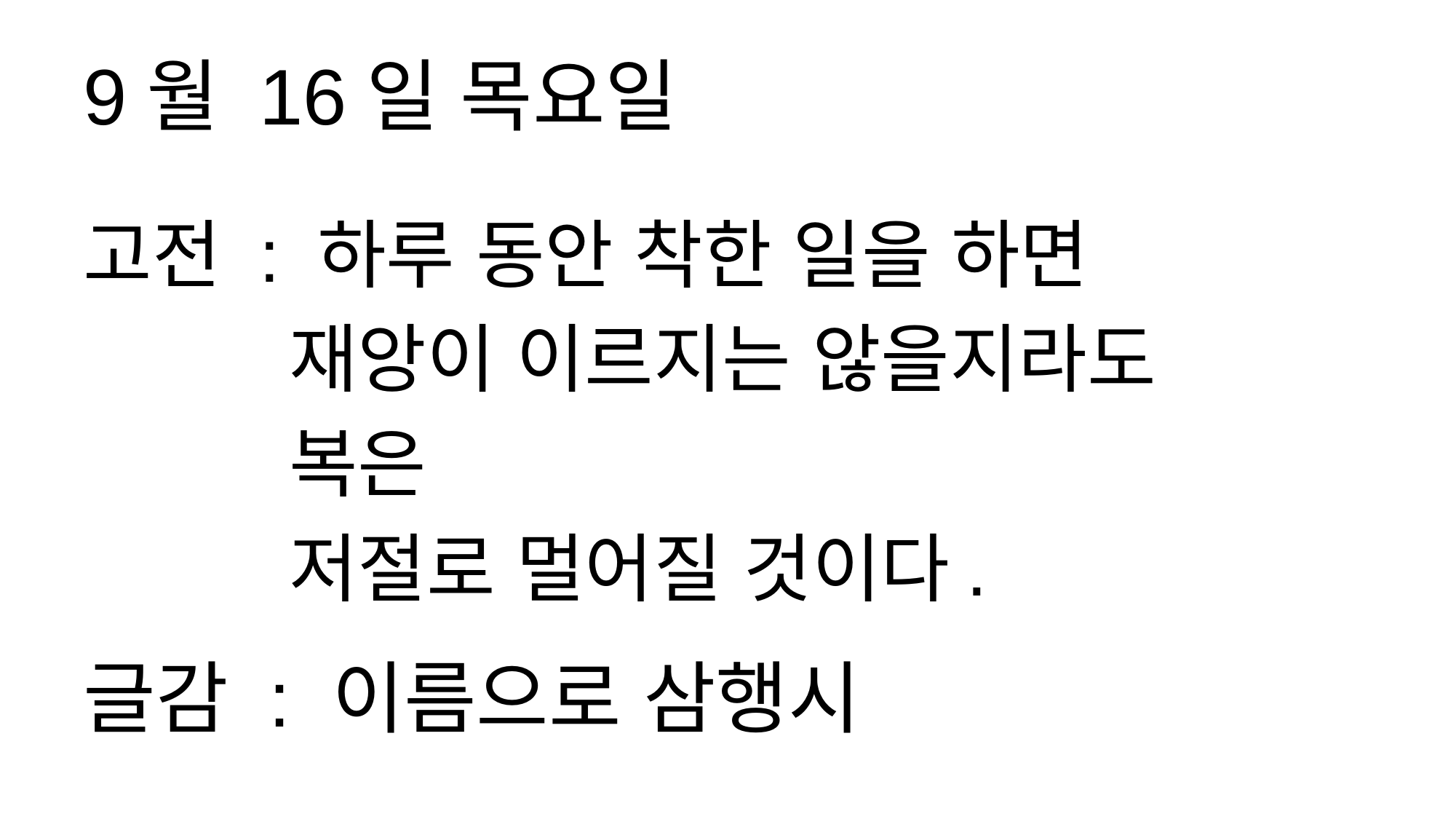

9월 16일 목요일
고전 : 하루 동안 착한 일을 하면
         재앙이 이르지는 않을지라도
         복은
         저절로 멀어질 것이다.
글감 : 이름으로 삼행시